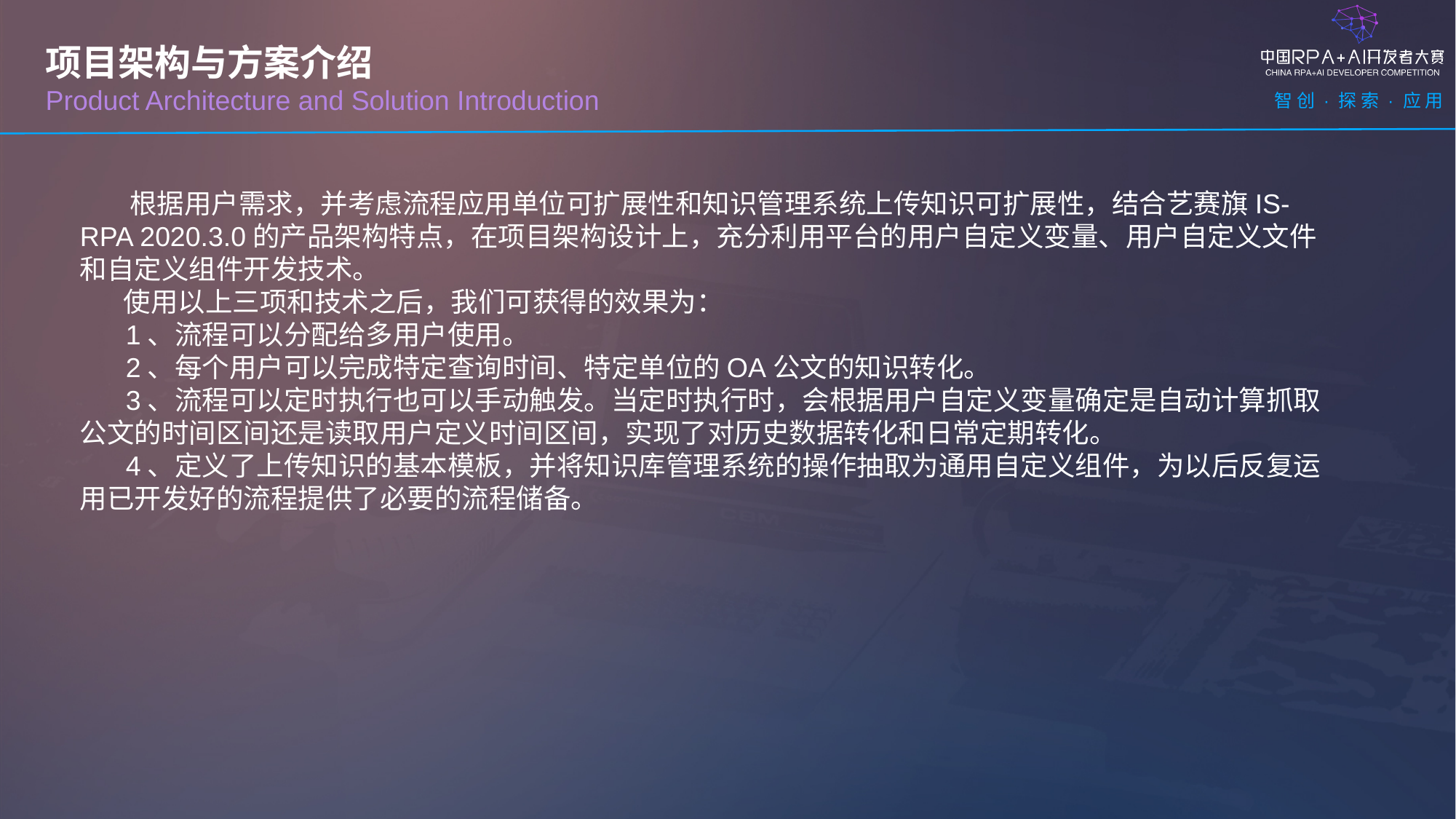

项目架构与方案介绍
Product Architecture and Solution Introduction

       根据用户需求，并考虑流程应用单位可扩展性和知识管理系统上传知识可扩展性，结合艺赛旗IS-RPA 2020.3.0的产品架构特点，在项目架构设计上，充分利用平台的用户自定义变量、用户自定义文件和自定义组件开发技术。
      使用以上三项和技术之后，我们可获得的效果为：
      1、流程可以分配给多用户使用。
      2、每个用户可以完成特定查询时间、特定单位的OA公文的知识转化。
      3、流程可以定时执行也可以手动触发。当定时执行时，会根据用户自定义变量确定是自动计算抓取公文的时间区间还是读取用户定义时间区间，实现了对历史数据转化和日常定期转化。
      4、定义了上传知识的基本模板，并将知识库管理系统的操作抽取为通用自定义组件，为以后反复运用已开发好的流程提供了必要的流程储备。